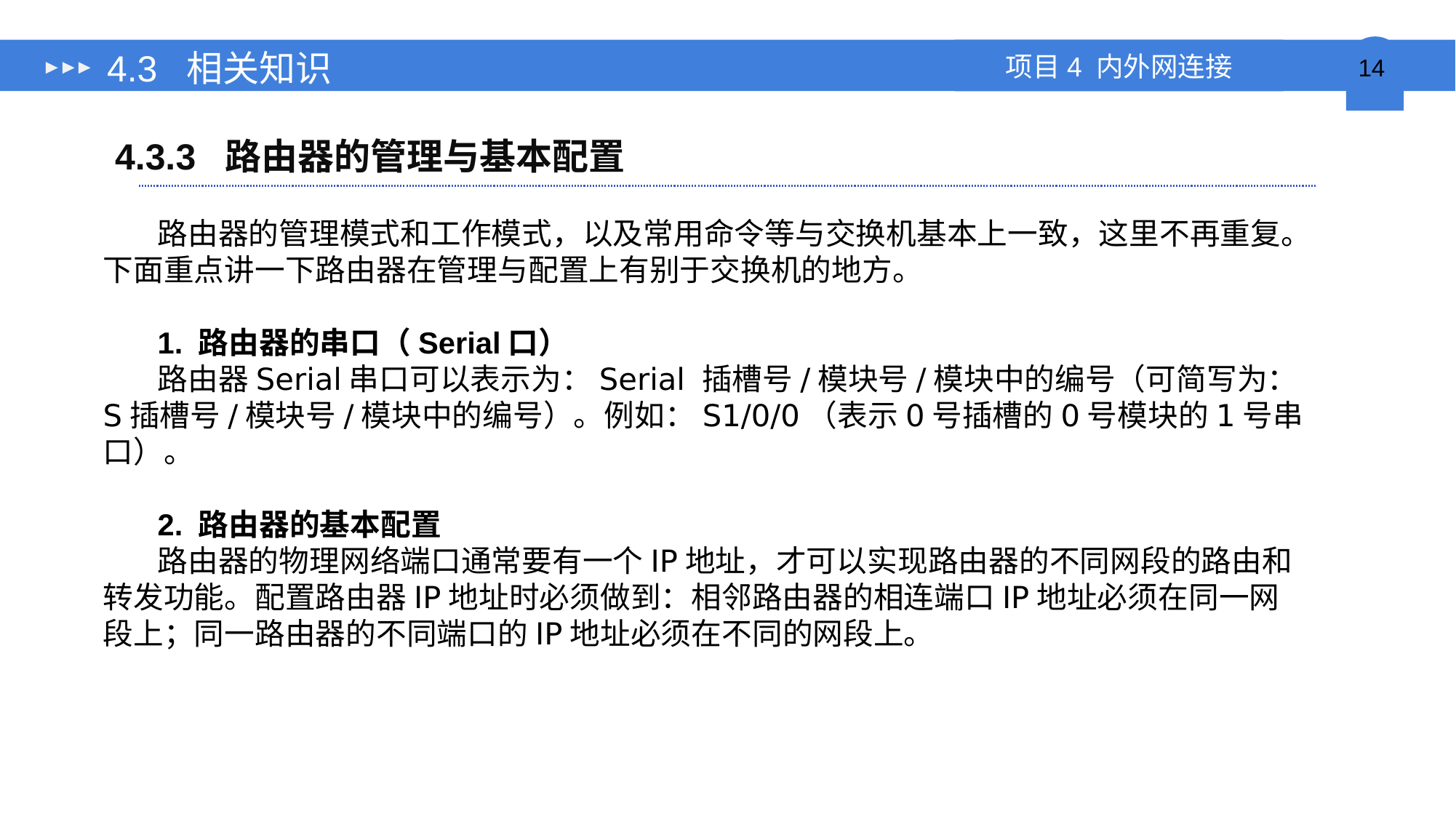

# 4.3  相关知识
4.3.3  路由器的管理与基本配置

路由器的管理模式和工作模式，以及常用命令等与交换机基本上一致，这里不再重复。下面重点讲一下路由器在管理与配置上有别于交换机的地方。

1. 路由器的串口（Serial口）
路由器Serial串口可以表示为：Serial 插槽号/模块号/模块中的编号（可简写为：S插槽号/模块号/模块中的编号）。例如：S1/0/0（表示0号插槽的0号模块的1号串口）。

2. 路由器的基本配置
路由器的物理网络端口通常要有一个IP地址，才可以实现路由器的不同网段的路由和转发功能。配置路由器IP地址时必须做到：相邻路由器的相连端口IP地址必须在同一网段上；同一路由器的不同端口的IP地址必须在不同的网段上。